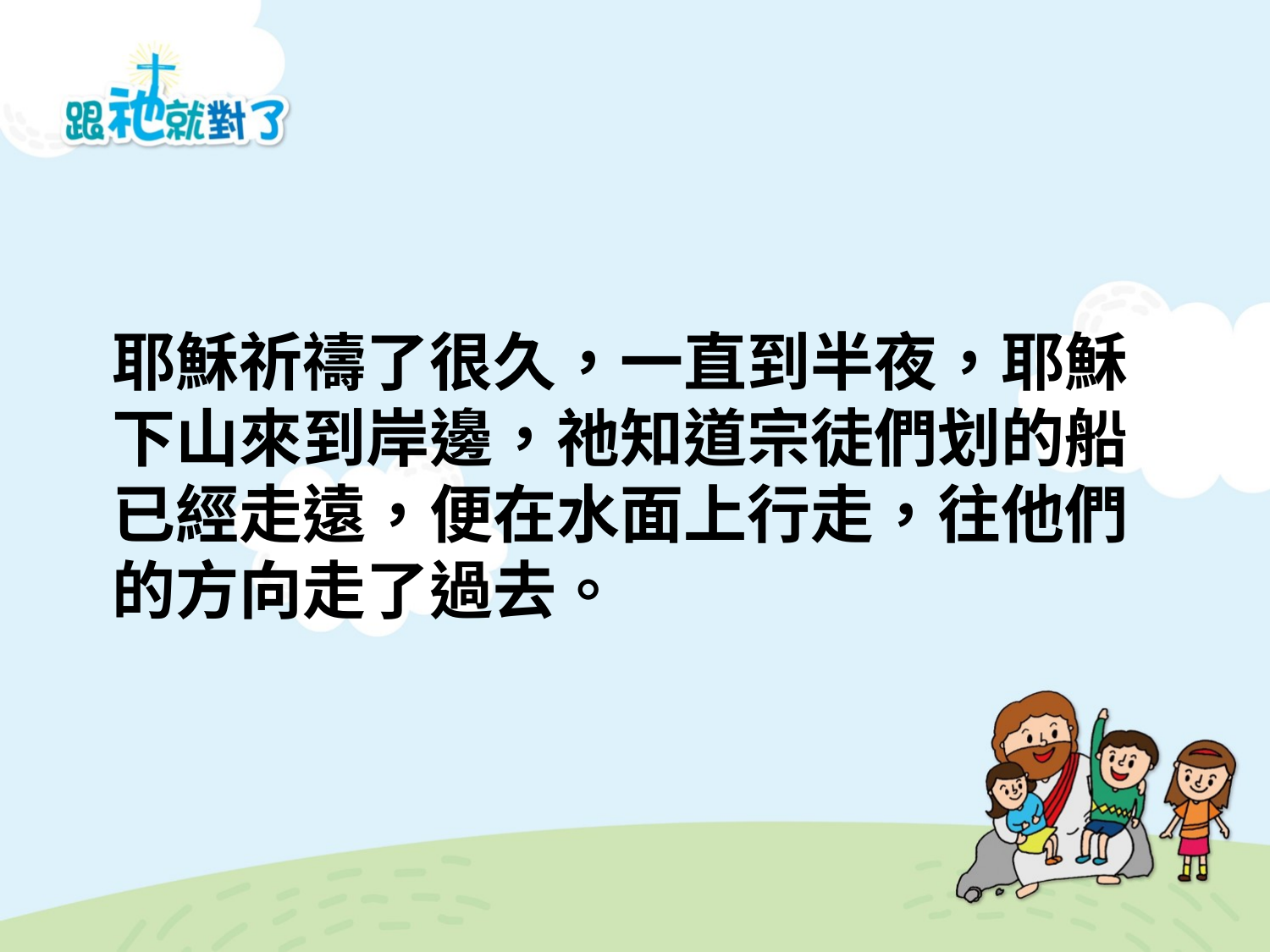

耶穌祈禱了很久，一直到半夜，耶穌下山來到岸邊，祂知道宗徒們划的船已經走遠，便在水面上行走，往他們的方向走了過去。